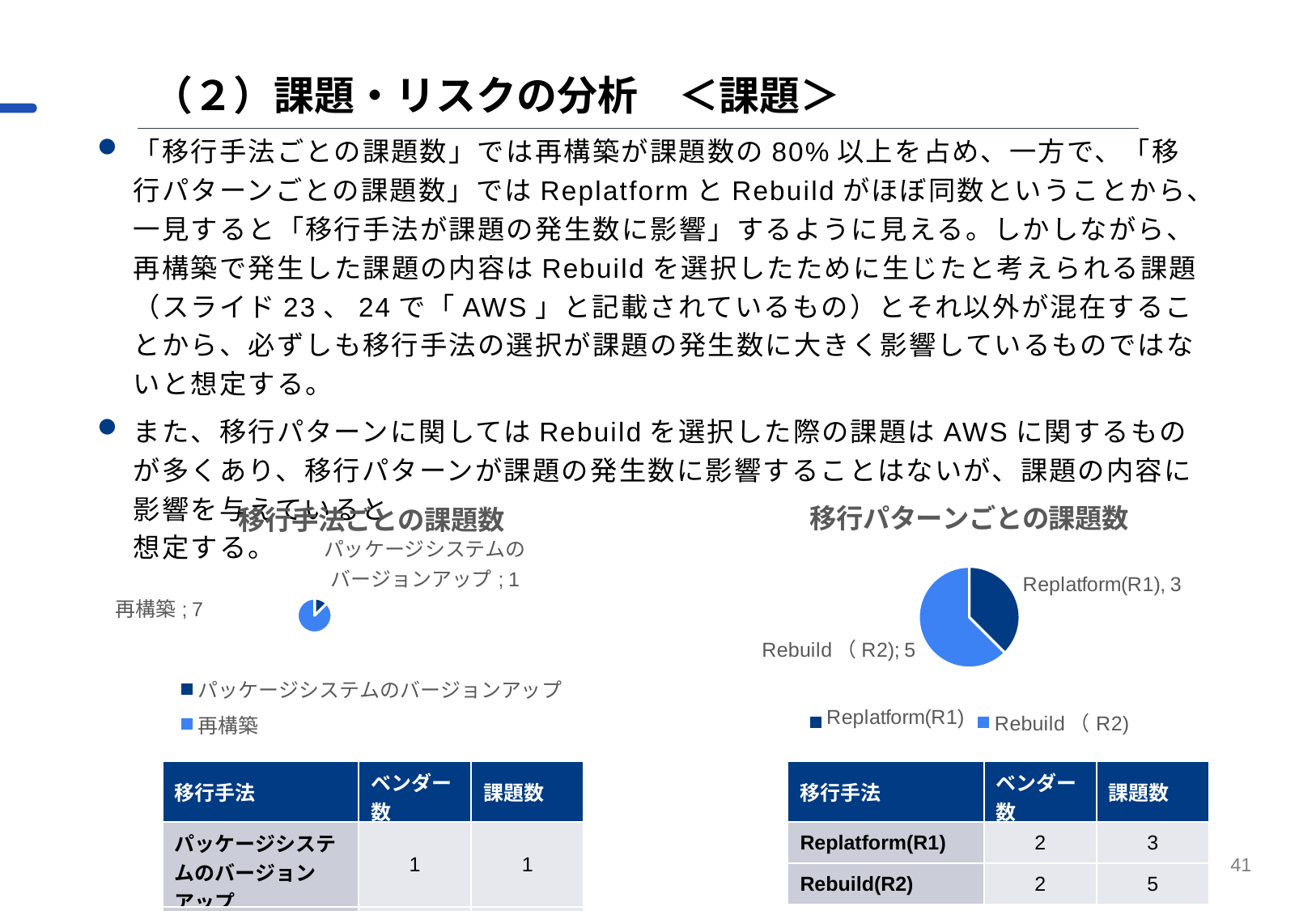

（２）課題・リスクの分析　＜課題＞
「移行手法ごとの課題数」では再構築が課題数の80%以上を占め、一方で、「移行パターンごとの課題数」ではReplatformとRebuildがほぼ同数ということから、一見すると「移行手法が課題の発生数に影響」するように見える。しかしながら、再構築で発生した課題の内容はRebuildを選択したために生じたと考えられる課題（スライド23、24で「AWS」と記載されているもの）とそれ以外が混在することから、必ずしも移行手法の選択が課題の発生数に大きく影響しているものではないと想定する。
また、移行パターンに関してはRebuildを選択した際の課題はAWSに関するものが多くあり、移行パターンが課題の発生数に影響することはないが、課題の内容に影響を与えていると
想定する。

### Chart: 移行パターンごとの課題数

| Category | 移行パターンごとの課題数 |
|---|---|
| Replatform(R1) | 3.0 |
| Rebuild（R2) | 5.0 |

### Chart: 移行手法ごとの課題数

| Category | 移行パターンごとの課題数 |
|---|---|
| パッケージシステムのバージョンアップ | 1.0 |
| 再構築 | 7.0 |
| 移行手法 | ベンダー数 | 課題数 |
| --- | --- | --- |
| パッケージシステムのバージョンアップ | 1 | 1 |
| 再構築 | 3 | 7 |
| 移行手法 | ベンダー数 | 課題数 |
| --- | --- | --- |
| Replatform(R1) | 2 | 3 |
| Rebuild(R2) | 2 | 5 |
41